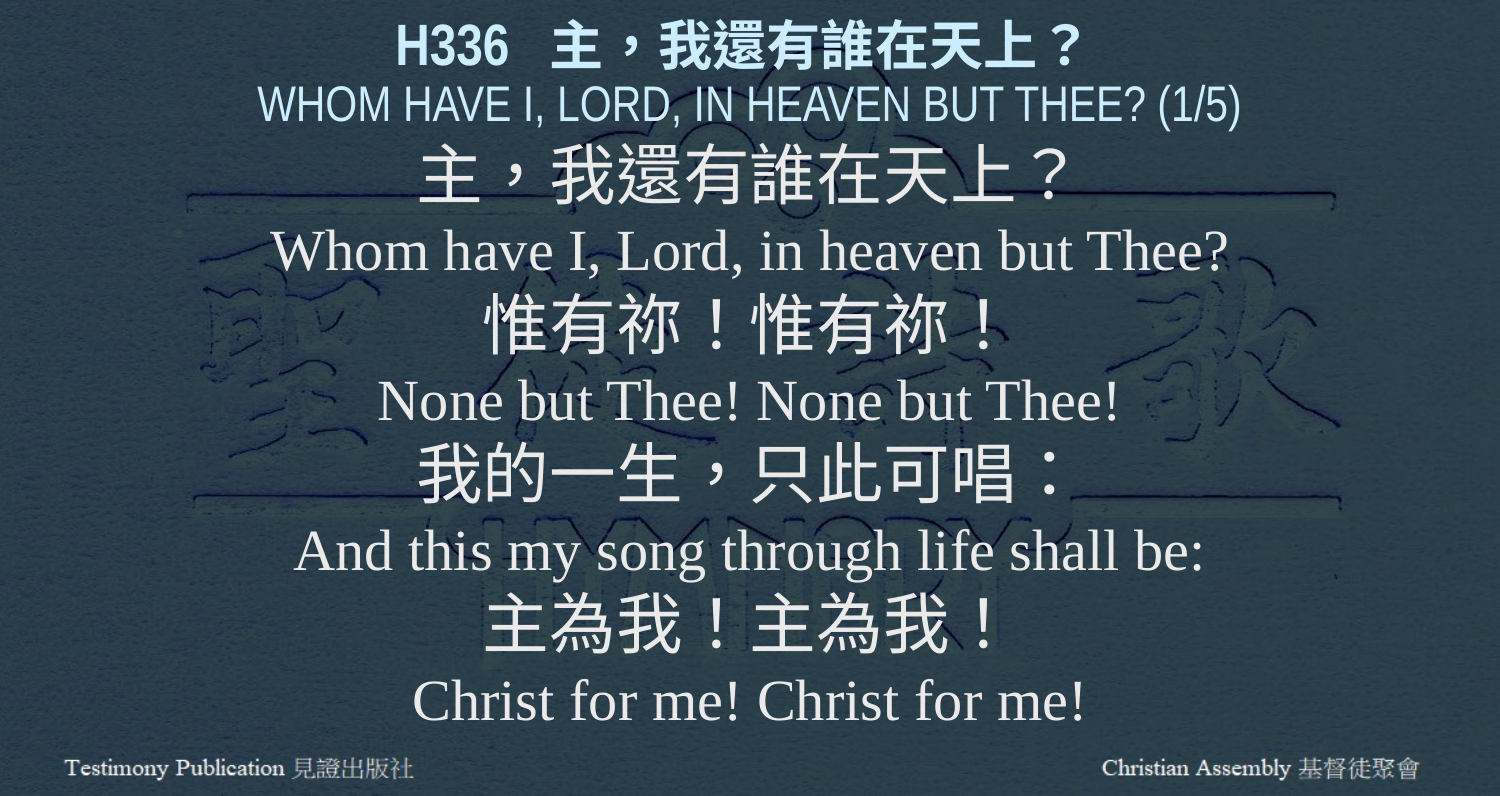

H336  主，我還有誰在天上？
WHOM HAVE I, LORD, IN HEAVEN BUT THEE? (1/5)
主，我還有誰在天上？
Whom have I, Lord, in heaven but Thee?
惟有祢！惟有祢！
None but Thee! None but Thee!
我的一生，只此可唱：
And this my song through life shall be:
主為我！主為我！
Christ for me! Christ for me!